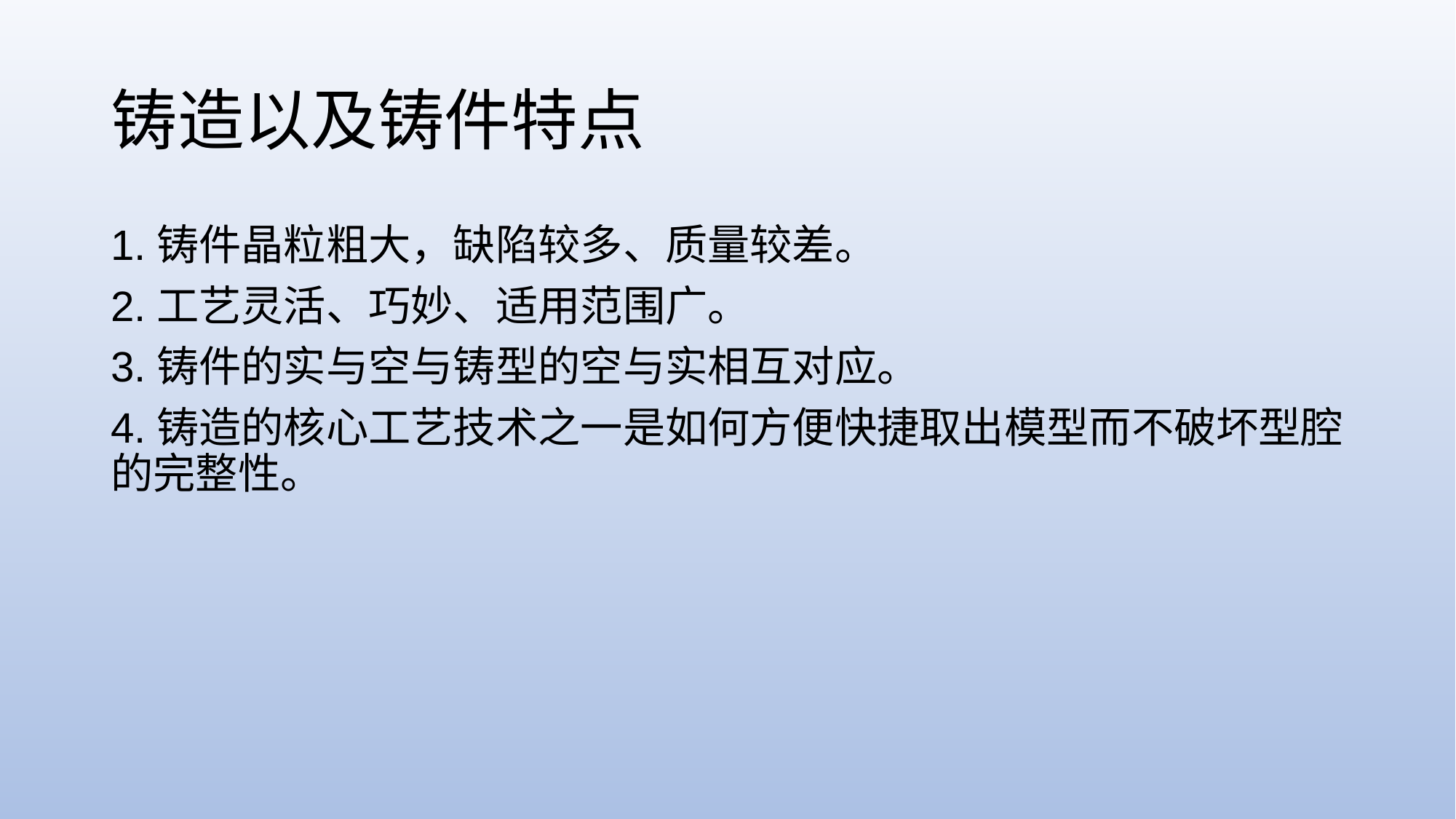

# 铸造以及铸件特点
1.铸件晶粒粗大，缺陷较多、质量较差。
2.工艺灵活、巧妙、适用范围广。
3.铸件的实与空与铸型的空与实相互对应。
4.铸造的核心工艺技术之一是如何方便快捷取出模型而不破坏型腔的完整性。